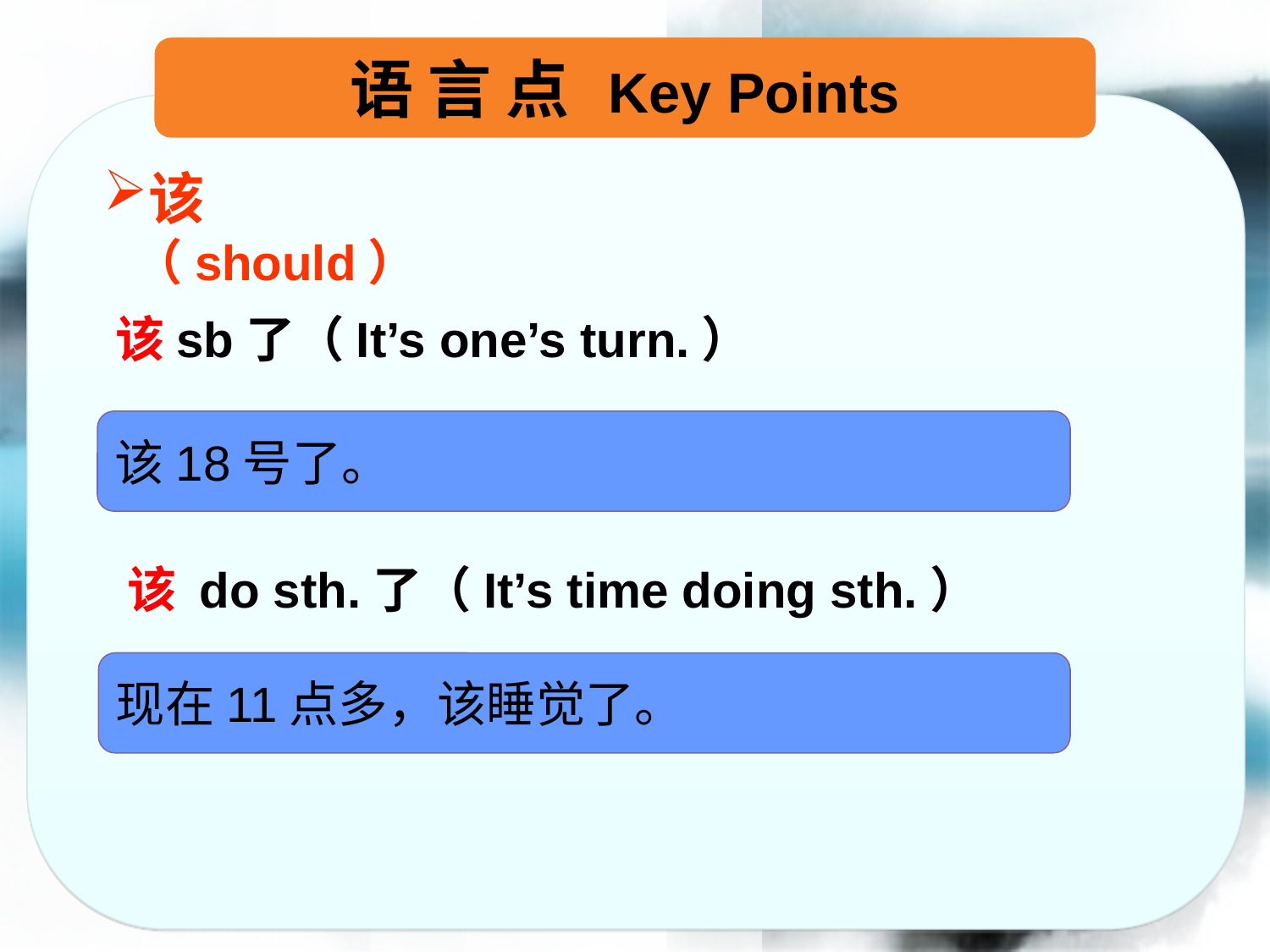

语 言 点  Key Points

该（should）
该sb了（It’s one’s turn.）
该18号了。
该 do sth.了（It’s time doing sth.）
现在11点多，该睡觉了。